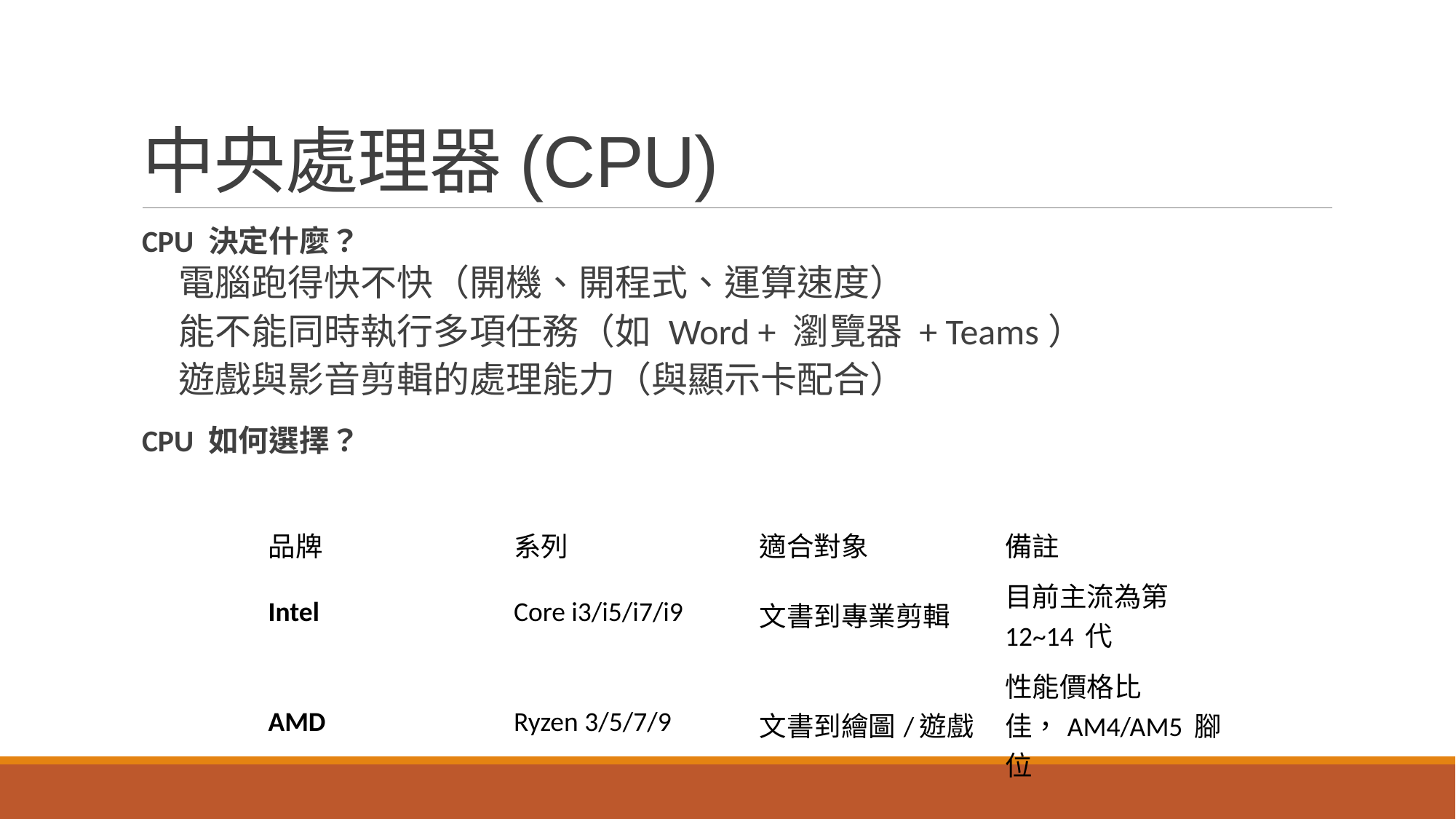

# 中央處理器(CPU)
CPU 決定什麼？
電腦跑得快不快（開機、開程式、運算速度）
能不能同時執行多項任務（如 Word + 瀏覽器 + Teams）
遊戲與影音剪輯的處理能力（與顯示卡配合）
CPU 如何選擇？

| 品牌 | 系列 | 適合對象 | 備註 |
| --- | --- | --- | --- |
| Intel | Core i3/i5/i7/i9 | 文書到專業剪輯 | 目前主流為第 12~14 代 |
| AMD | Ryzen 3/5/7/9 | 文書到繪圖/遊戲 | 性能價格比佳，AM4/AM5 腳位 |